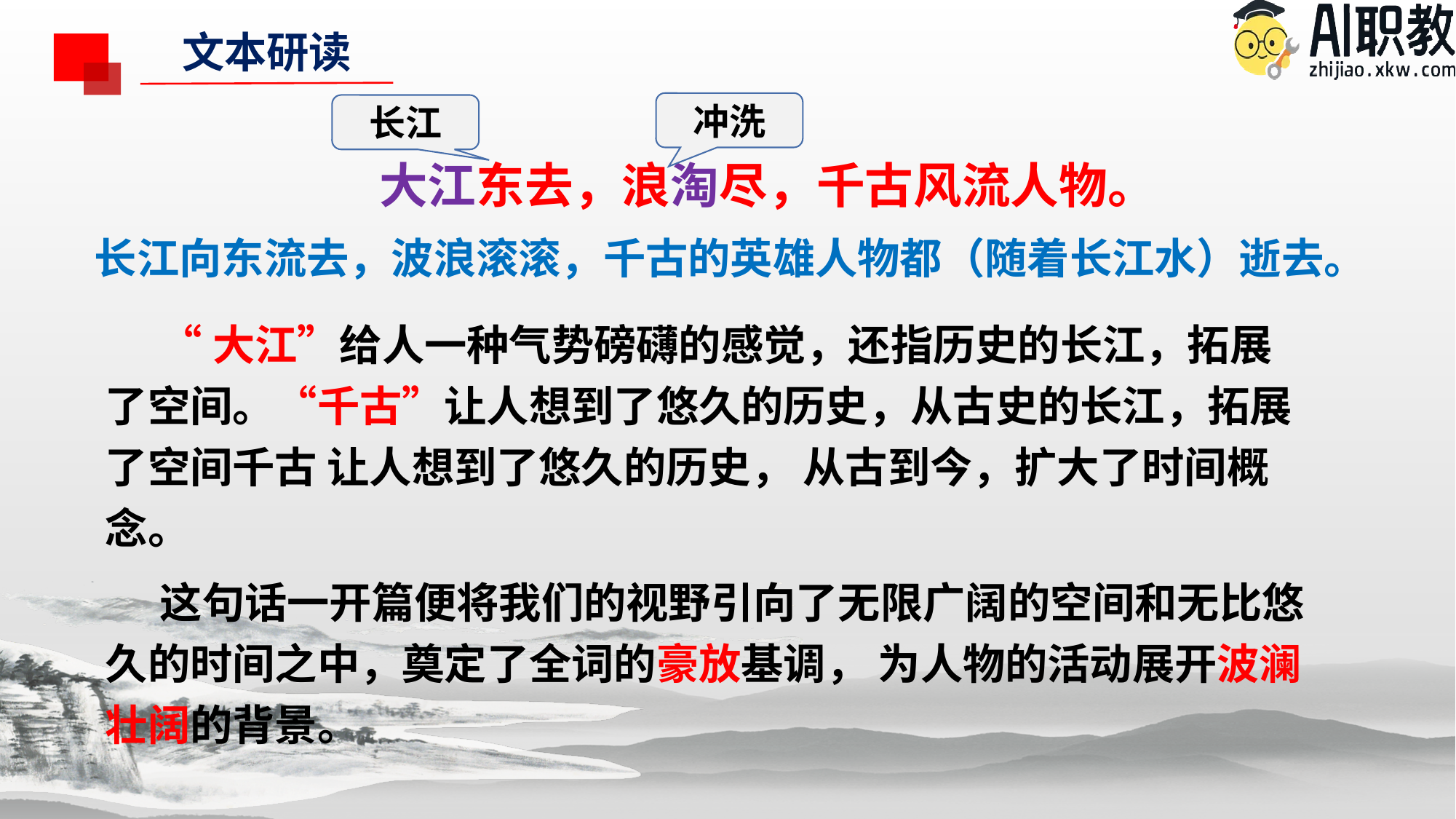

文本研读

冲洗
长江
大江东去，浪淘尽，千古风流人物。
长江向东流去，波浪滚滚，千古的英雄人物都（随着长江水）逝去。
“大江”给人一种气势磅礴的感觉，还指历史的长江，拓展了空间。“千古”让人想到了悠久的历史，从古史的长江，拓展了空间千古 让人想到了悠久的历史， 从古到今，扩大了时间概念。
这句话一开篇便将我们的视野引向了无限广阔的空间和无比悠久的时间之中，奠定了全词的豪放基调， 为人物的活动展开波澜壮阔的背景。